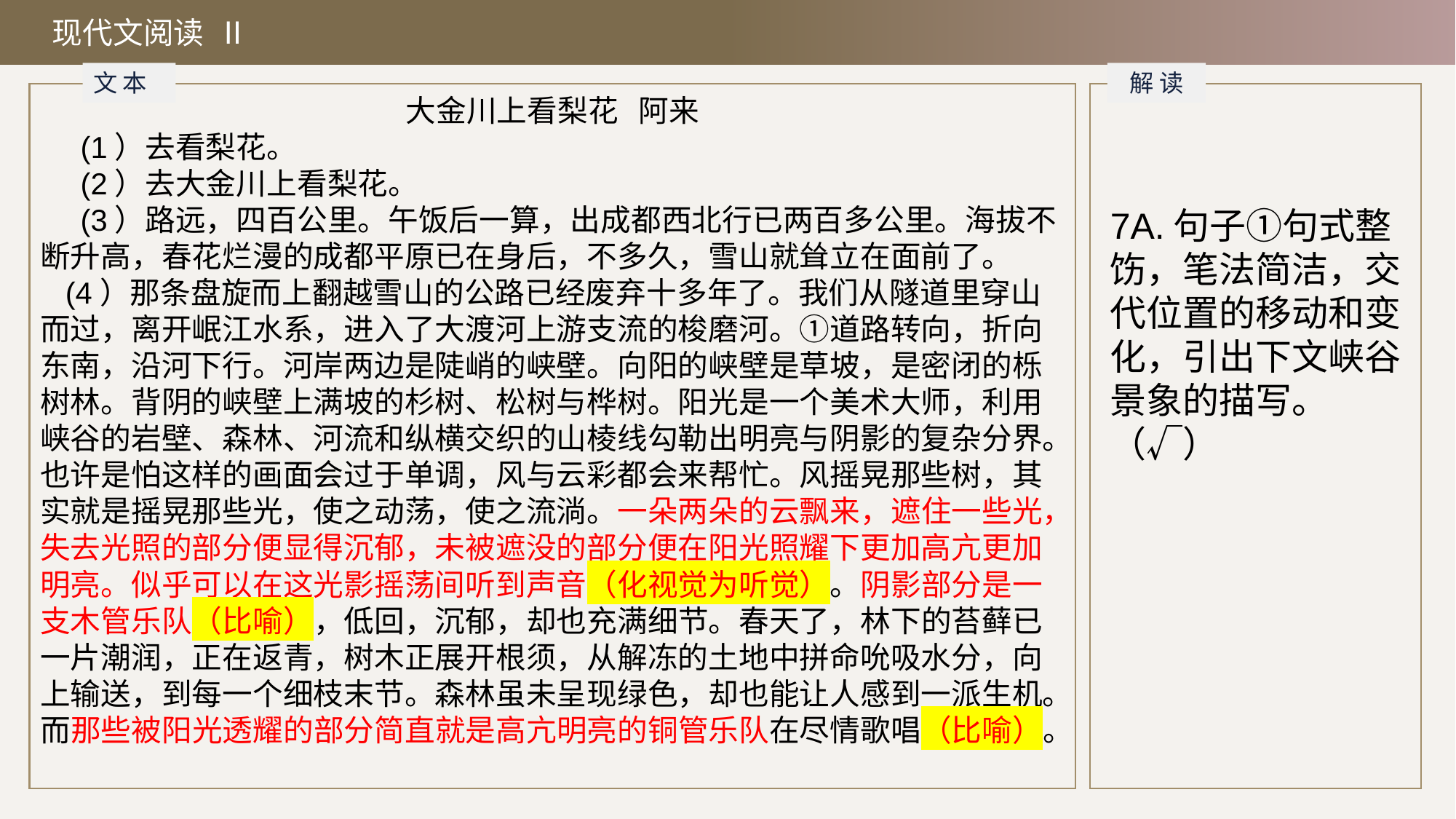

现代文阅读  Ⅱ
文 本
解 读

大金川上看梨花   阿来
 (1）去看梨花。
 (2）去大金川上看梨花。
 (3）路远，四百公里。午饭后一算，出成都西北行已两百多公里。海拔不断升高，春花烂漫的成都平原已在身后，不多久，雪山就耸立在面前了。
   (4）那条盘旋而上翻越雪山的公路已经废弃十多年了。我们从隧道里穿山而过，离开岷江水系，进入了大渡河上游支流的梭磨河。①道路转向，折向东南，沿河下行。河岸两边是陡峭的峡壁。向阳的峡壁是草坡，是密闭的栎树林。背阴的峡壁上满坡的杉树、松树与桦树。阳光是一个美术大师，利用峡谷的岩壁、森林、河流和纵横交织的山棱线勾勒出明亮与阴影的复杂分界。也许是怕这样的画面会过于单调，风与云彩都会来帮忙。风摇晃那些树，其实就是摇晃那些光，使之动荡，使之流淌。一朵两朵的云飘来，遮住一些光，失去光照的部分便显得沉郁，未被遮没的部分便在阳光照耀下更加高亢更加明亮。似乎可以在这光影摇荡间听到声音（化视觉为听觉）。阴影部分是一支木管乐队（比喻），低回，沉郁，却也充满细节。春天了，林下的苔藓已一片潮润，正在返青，树木正展开根须，从解冻的土地中拼命吮吸水分，向上输送，到每一个细枝末节。森林虽未呈现绿色，却也能让人感到一派生机。而那些被阳光透耀的部分简直就是高亢明亮的铜管乐队在尽情歌唱（比喻）。
7A.句子①句式整饬，笔法简洁，交代位置的移动和变化，引出下文峡谷景象的描写。（√）